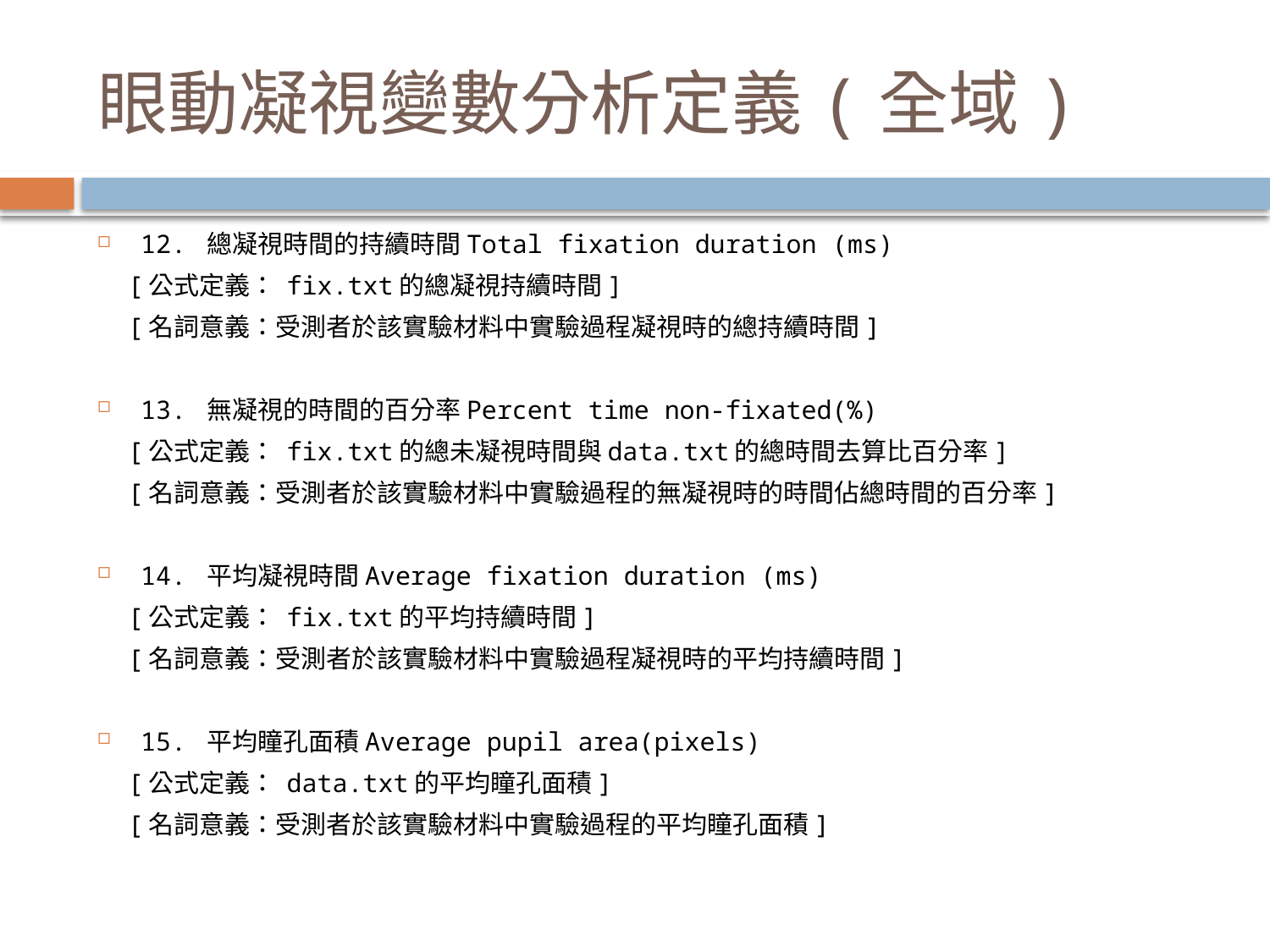

# 眼動凝視變數分析定義(全域)
12. 總凝視時間的持續時間Total fixation duration (ms)
  [公式定義： fix.txt的總凝視持續時間]
  [名詞意義：受測者於該實驗材料中實驗過程凝視時的總持續時間]

13. 無凝視的時間的百分率Percent time non-fixated(%)
  [公式定義： fix.txt的總未凝視時間與data.txt的總時間去算比百分率]
  [名詞意義：受測者於該實驗材料中實驗過程的無凝視時的時間佔總時間的百分率]

14. 平均凝視時間Average fixation duration (ms)
  [公式定義： fix.txt的平均持續時間]
  [名詞意義：受測者於該實驗材料中實驗過程凝視時的平均持續時間]

15. 平均瞳孔面積Average pupil area(pixels)
  [公式定義： data.txt的平均瞳孔面積]
  [名詞意義：受測者於該實驗材料中實驗過程的平均瞳孔面積]